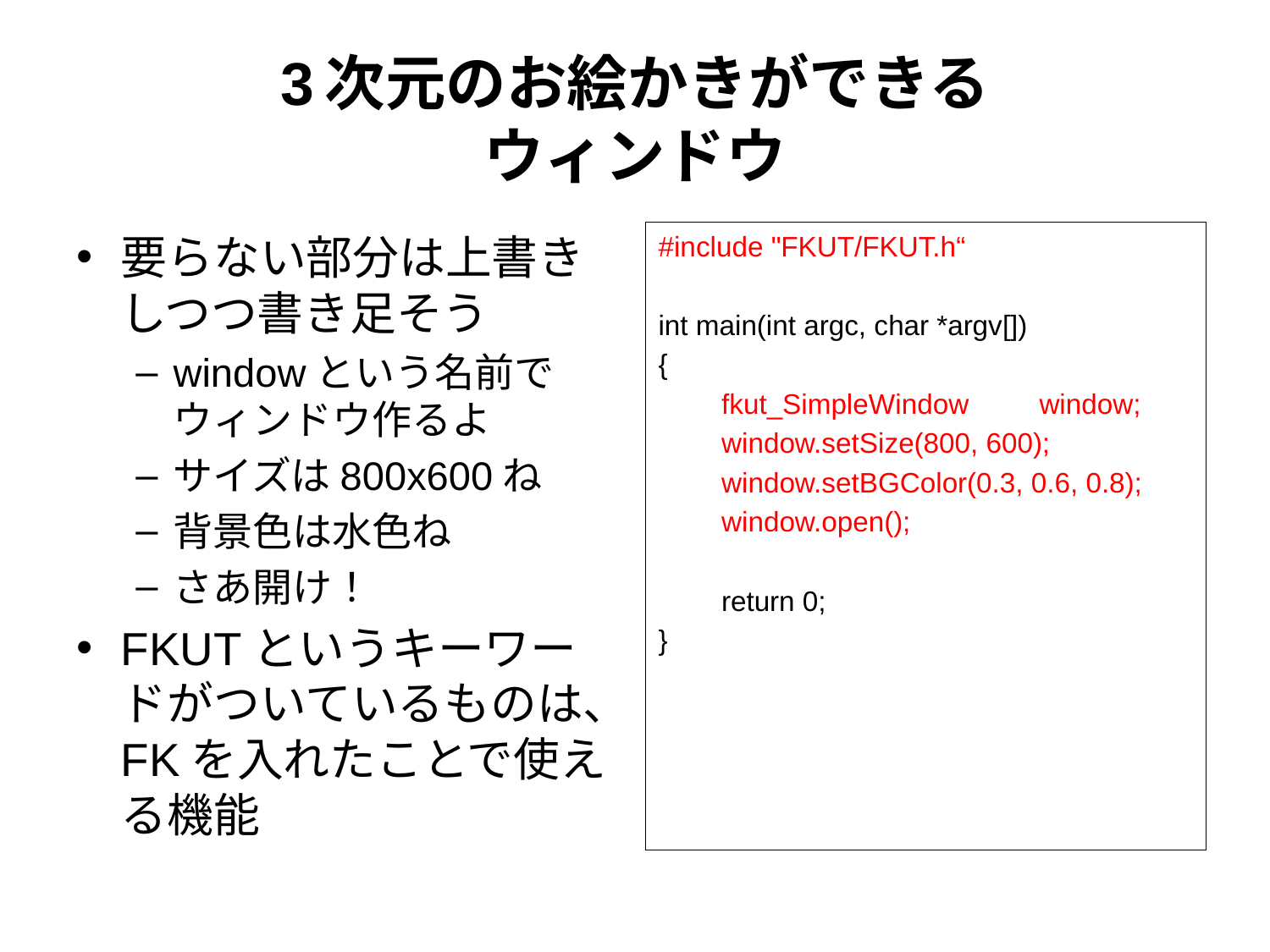

# 3次元のお絵かきができる ウィンドウ
要らない部分は上書きしつつ書き足そう
windowという名前でウィンドウ作るよ
サイズは800x600ね
背景色は水色ね
さあ開け！
FKUTというキーワードがついているものは、FKを入れたことで使える機能
#include "FKUT/FKUT.h“

int main(int argc, char *argv[])
{
　　fkut_SimpleWindow	window;
　　window.setSize(800, 600);
　　window.setBGColor(0.3, 0.6, 0.8);
　　window.open();

　　return 0;
}